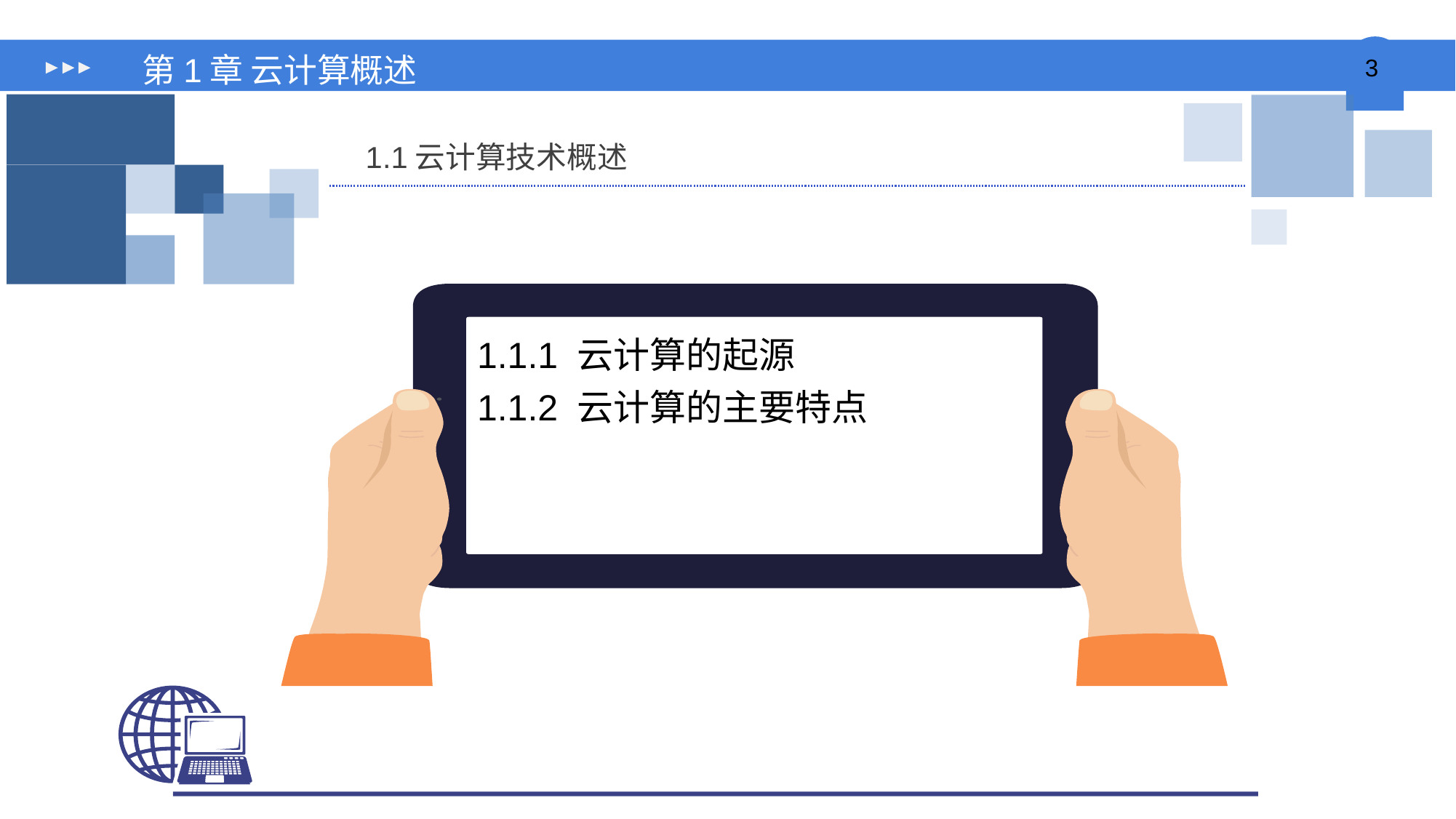

# 第1章 云计算概述
1.1云计算技术概述

1.1.1 云计算的起源
1.1.2 云计算的主要特点